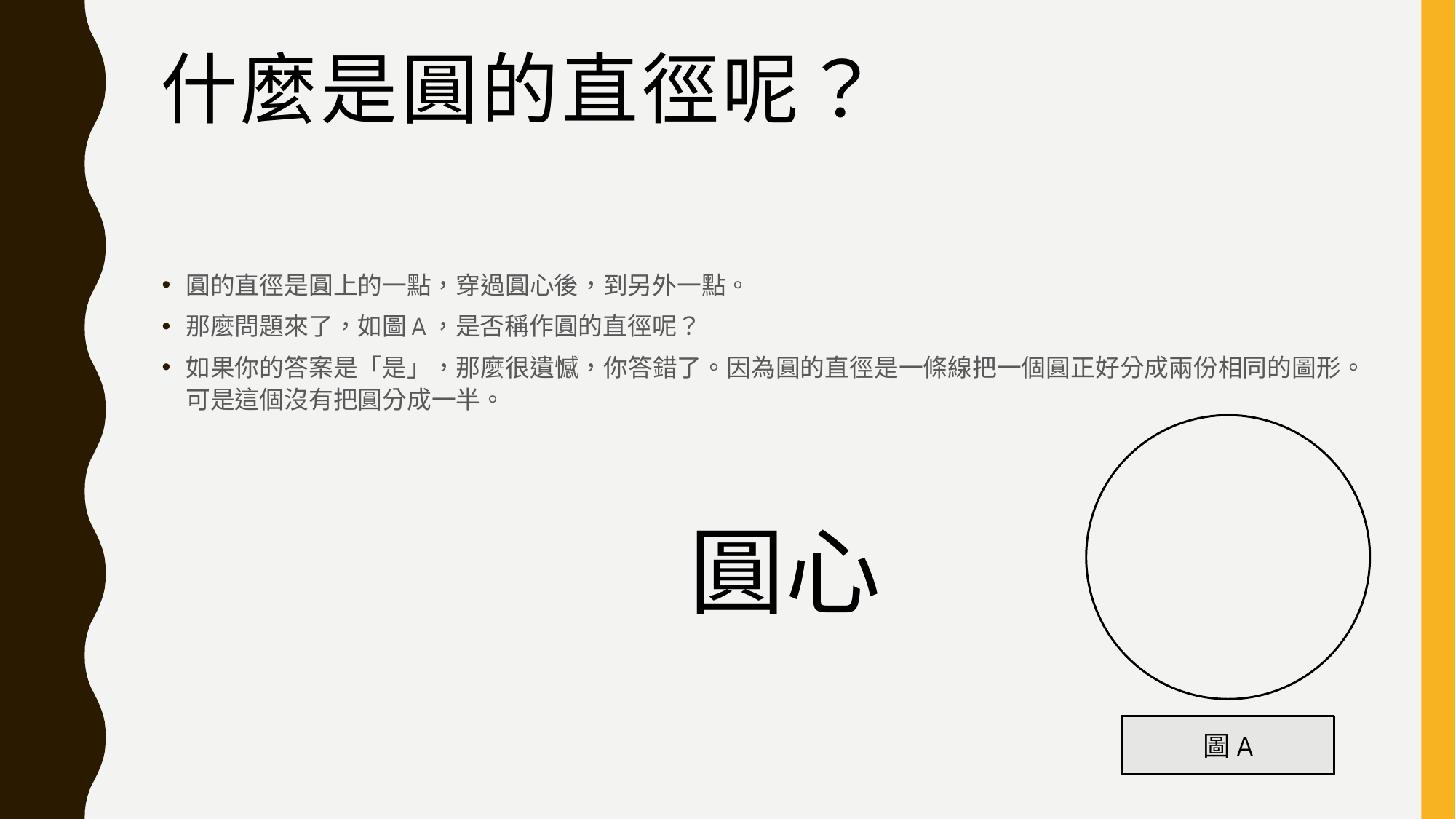

# 什麼是圓的直徑呢？
圓的直徑是圓上的一點，穿過圓心後，到另外一點。
那麼問題來了，如圖A，是否稱作圓的直徑呢？
如果你的答案是「是」，那麼很遺憾，你答錯了。因為圓的直徑是一條線把一個圓正好分成兩份相同的圖形。可是這個沒有把圓分成一半。

圓心
圖A